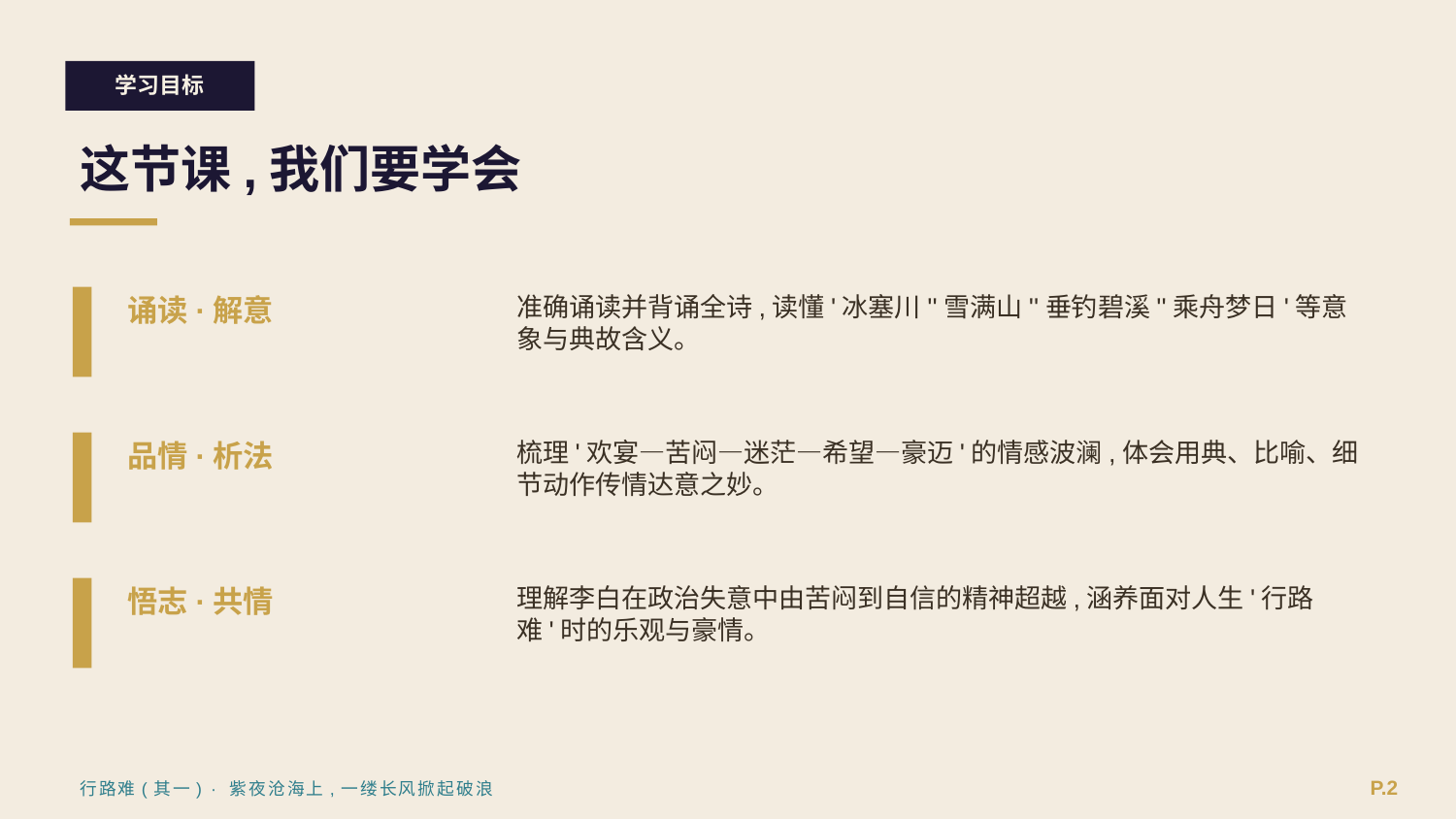

学习目标

这节课,我们要学会

诵读·解意
准确诵读并背诵全诗,读懂'冰塞川''雪满山''垂钓碧溪''乘舟梦日'等意象与典故含义。

品情·析法
梳理'欢宴—苦闷—迷茫—希望—豪迈'的情感波澜,体会用典、比喻、细节动作传情达意之妙。

悟志·共情
理解李白在政治失意中由苦闷到自信的精神超越,涵养面对人生'行路难'时的乐观与豪情。

P.2
行路难(其一) · 紫夜沧海上,一缕长风掀起破浪